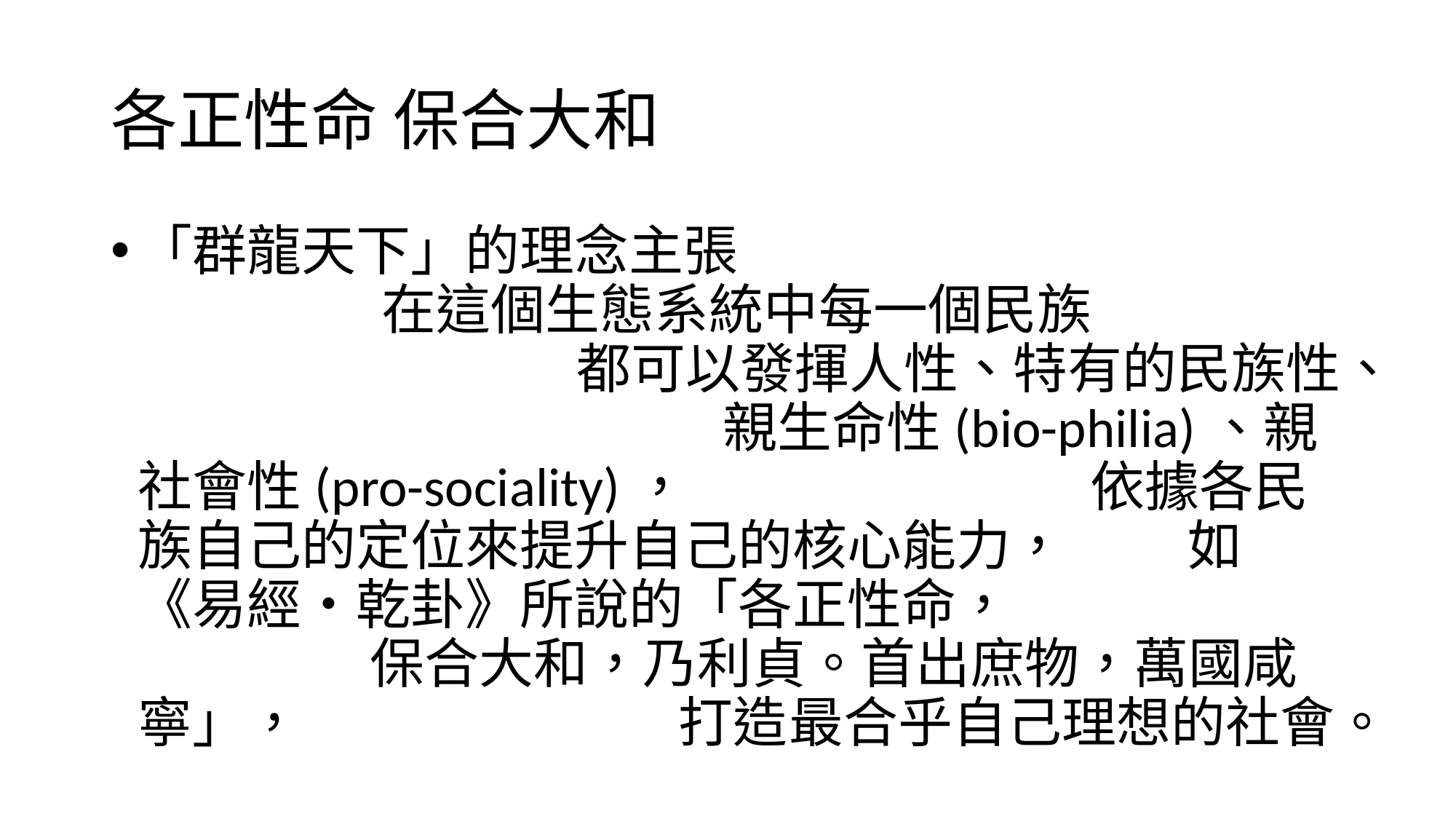

# 各正性命 保合大和
「群龍天下」的理念主張                                                                      在這個生態系統中每一個民族                                                         都可以發揮人性、特有的民族性、                                                親生命性(bio-philia)、親社會性(pro-sociality)，                                 依據各民族自己的定位來提升自己的核心能力，          如《易經‧乾卦》所說的「各正性命，                                               保合大和，乃利貞。首出庶物，萬國咸寧」，                               打造最合乎自己理想的社會。